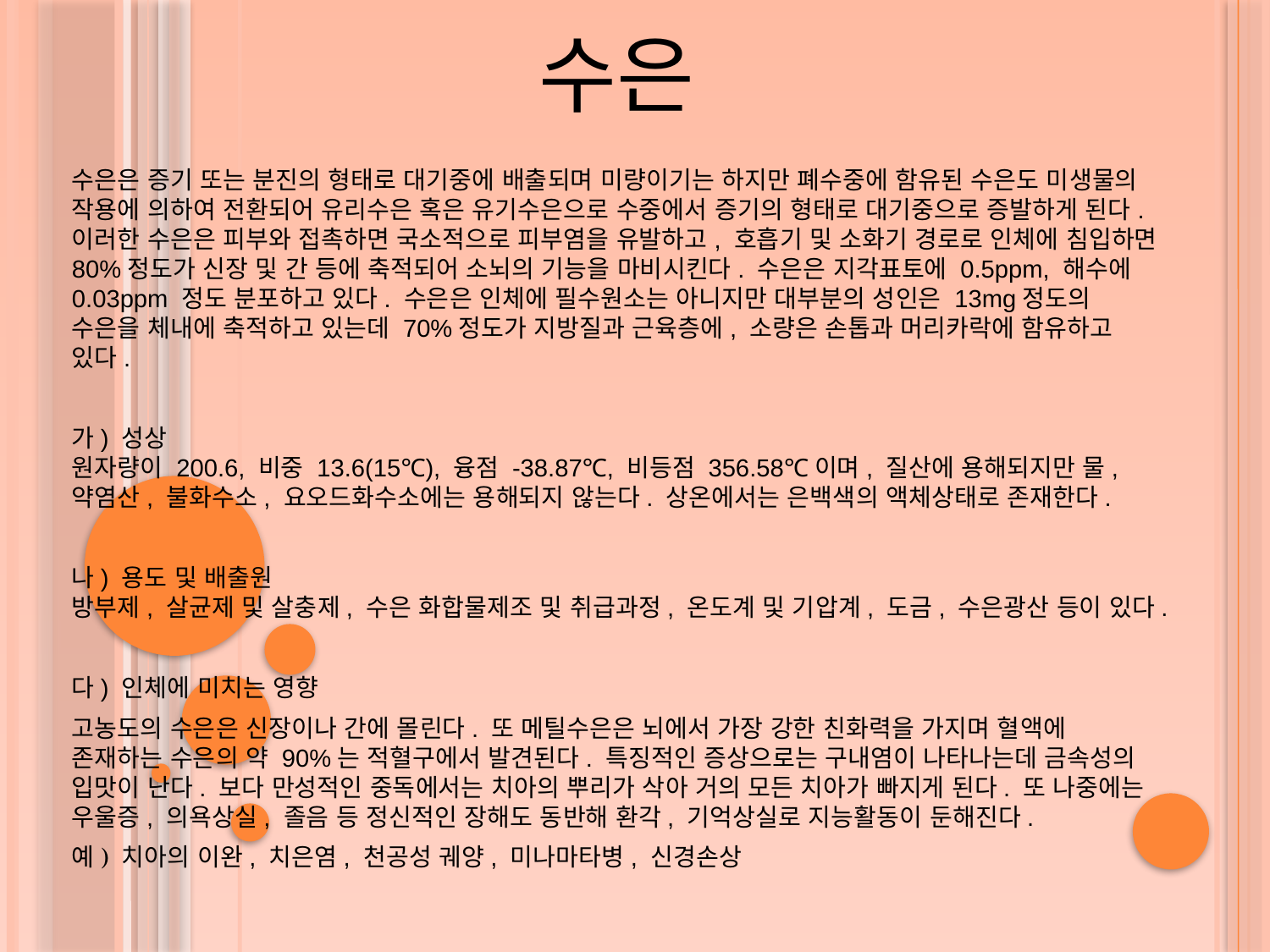

# 수은
수은은 증기 또는 분진의 형태로 대기중에 배출되며 미량이기는 하지만 폐수중에 함유된 수은도 미생물의 작용에 의하여 전환되어 유리수은 혹은 유기수은으로 수중에서 증기의 형태로 대기중으로 증발하게 된다. 이러한 수은은 피부와 접촉하면 국소적으로 피부염을 유발하고, 호흡기 및 소화기 경로로 인체에 침입하면 80%정도가 신장 및 간 등에 축적되어 소뇌의 기능을 마비시킨다. 수은은 지각표토에 0.5ppm, 해수에 0.03ppm 정도 분포하고 있다. 수은은 인체에 필수원소는 아니지만 대부분의 성인은 13mg정도의 수은을 체내에 축적하고 있는데 70%정도가 지방질과 근육층에, 소량은 손톱과 머리카락에 함유하고 있다.

가) 성상
원자량이 200.6, 비중 13.6(15℃), 융점 -38.87℃, 비등점 356.58℃이며, 질산에 용해되지만 물, 약염산, 불화수소, 요오드화수소에는 용해되지 않는다. 상온에서는 은백색의 액체상태로 존재한다.

나) 용도 및 배출원
방부제, 살균제 및 살충제, 수은 화합물제조 및 취급과정, 온도계 및 기압계, 도금, 수은광산 등이 있다.

다) 인체에 미치는 영향
고농도의 수은은 신장이나 간에 몰린다. 또 메틸수은은 뇌에서 가장 강한 친화력을 가지며 혈액에 존재하는 수은의 약 90%는 적혈구에서 발견된다. 특징적인 증상으로는 구내염이 나타나는데 금속성의 입맛이 난다. 보다 만성적인 중독에서는 치아의 뿌리가 삭아 거의 모든 치아가 빠지게 된다. 또 나중에는 우울증, 의욕상실, 졸음 등 정신적인 장해도 동반해 환각, 기억상실로 지능활동이 둔해진다.
예) 치아의 이완, 치은염, 천공성 궤양, 미나마타병, 신경손상